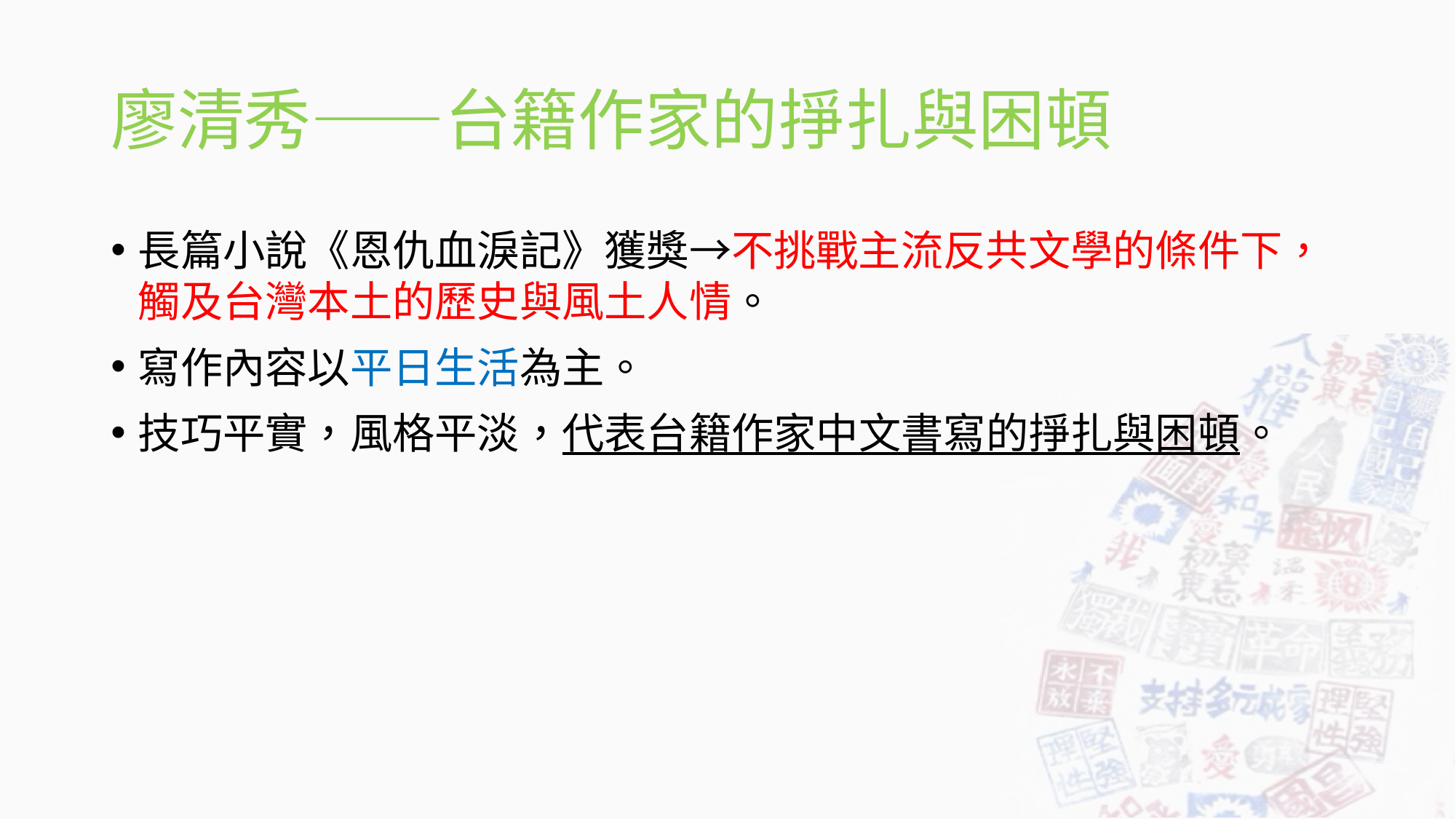

# 廖清秀——台籍作家的掙扎與困頓
長篇小說《恩仇血淚記》獲獎→不挑戰主流反共文學的條件下，觸及台灣本土的歷史與風土人情。
寫作內容以平日生活為主。
技巧平實，風格平淡，代表台籍作家中文書寫的掙扎與困頓。